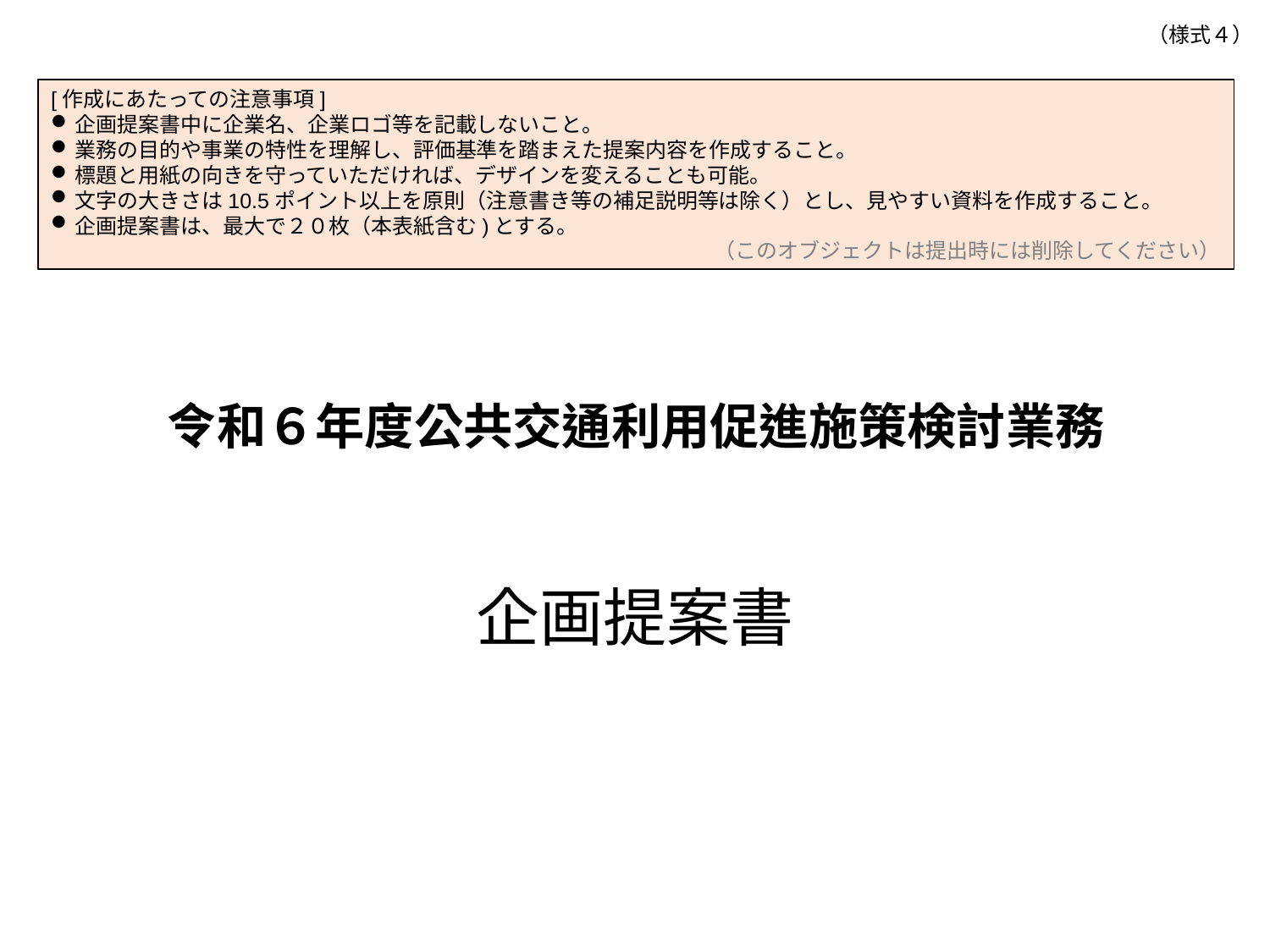

（様式４）
[作成にあたっての注意事項]
企画提案書中に企業名、企業ロゴ等を記載しないこと。
業務の目的や事業の特性を理解し、評価基準を踏まえた提案内容を作成すること。
標題と用紙の向きを守っていただければ、デザインを変えることも可能。
文字の大きさは10.5ポイント以上を原則（注意書き等の補足説明等は除く）とし、見やすい資料を作成すること。
企画提案書は、最大で２０枚（本表紙含む)とする。
（このオブジェクトは提出時には削除してください）
# 令和６年度公共交通利用促進施策検討業務
企画提案書